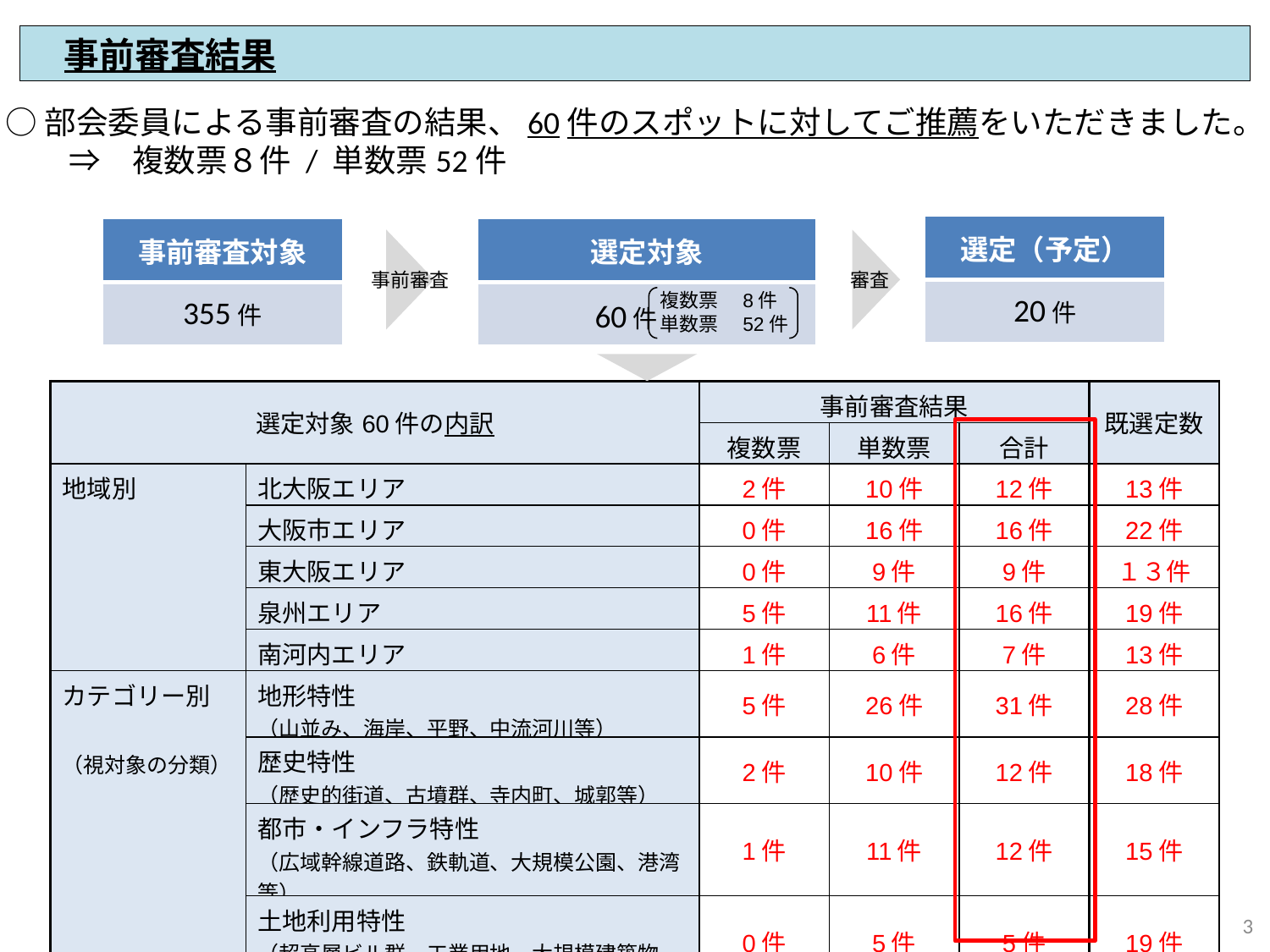

事前審査結果
○部会委員による事前審査の結果、60件のスポットに対してご推薦をいただきました。
　　⇒　複数票８件 / 単数票52件
| 選定（予定） |
| --- |
| 20件 |
| 事前審査対象 |
| --- |
| 355件 |
| 選定対象 |
| --- |
| 60件 |

事前審査
審査
複数票　8件
単数票　52件

| 選定対象60件の内訳 |  | 事前審査結果 |  |  | 既選定数 |
| --- | --- | --- | --- | --- | --- |
|  |  | 複数票 | 単数票 | 合計 |  |
| 地域別 | 北大阪エリア | 2件 | 10件 | 12件 | 13件 |
|  | 大阪市エリア | 0件 | 16件 | 16件 | 22件 |
|  | 東大阪エリア | 0件 | 9件 | 9件 | １３件 |
|  | 泉州エリア | 5件 | 11件 | 16件 | 19件 |
|  | 南河内エリア | 1件 | 6件 | 7件 | 13件 |
| カテゴリー別　 （視対象の分類） | 地形特性 （山並み、海岸、平野、中流河川等） | 5件 | 26件 | 31件 | 28件 |
|  | 歴史特性 （歴史的街道、古墳群、寺内町、城郭等） | 2件 | 10件 | 12件 | 18件 |
|  | 都市・インフラ特性 （広域幹線道路、鉄軌道、大規模公園、港湾等） | 1件 | 11件 | 12件 | 15件 |
|  | 土地利用特性 （超高層ビル群、工業用地、大規模建築物等） | 0件 | 5件 | 5件 | 19件 |

3